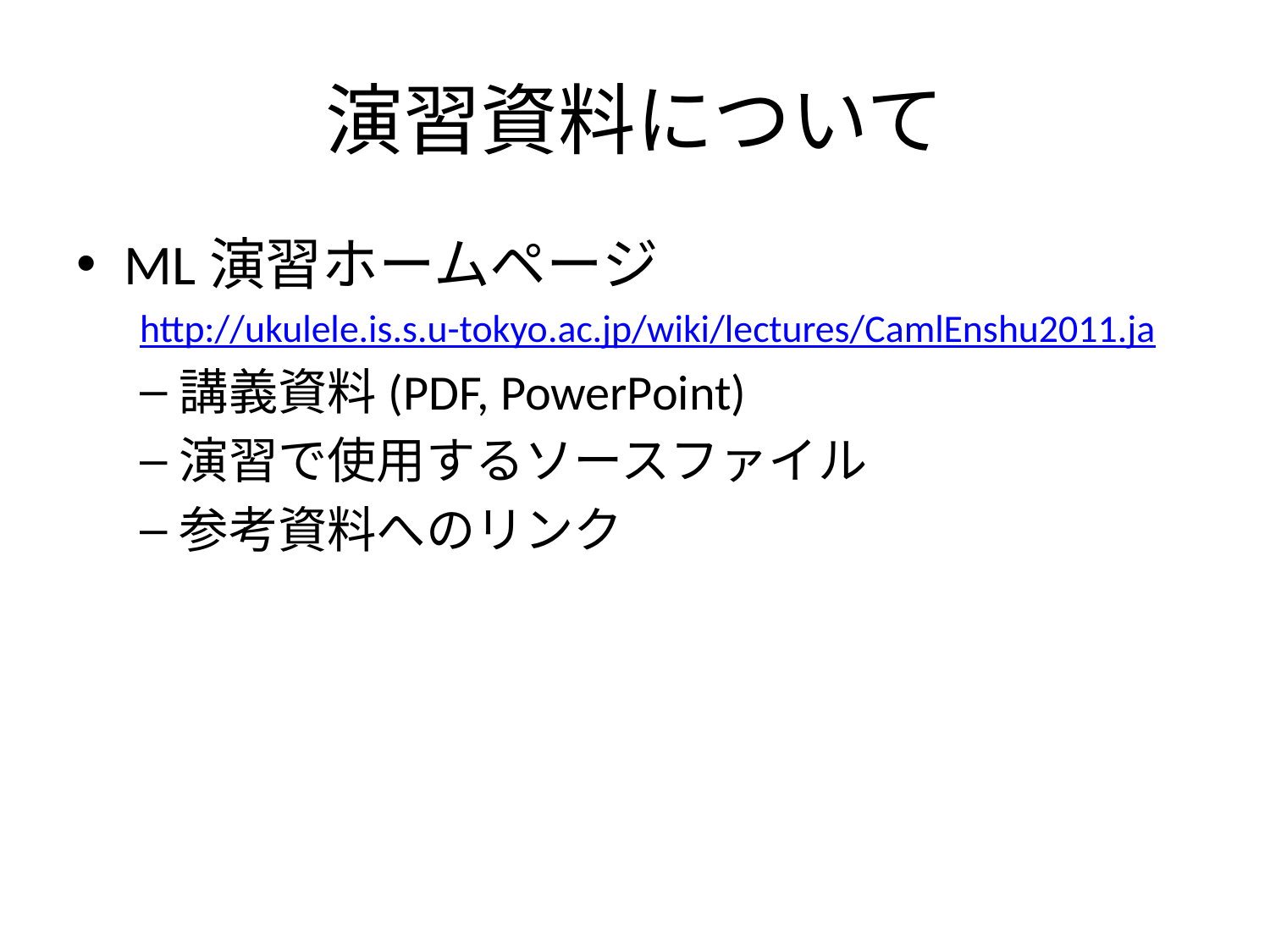

# 演習資料について
ML演習ホームページ
http://ukulele.is.s.u-tokyo.ac.jp/wiki/lectures/CamlEnshu2011.ja
講義資料(PDF, PowerPoint)
演習で使用するソースファイル
参考資料へのリンク